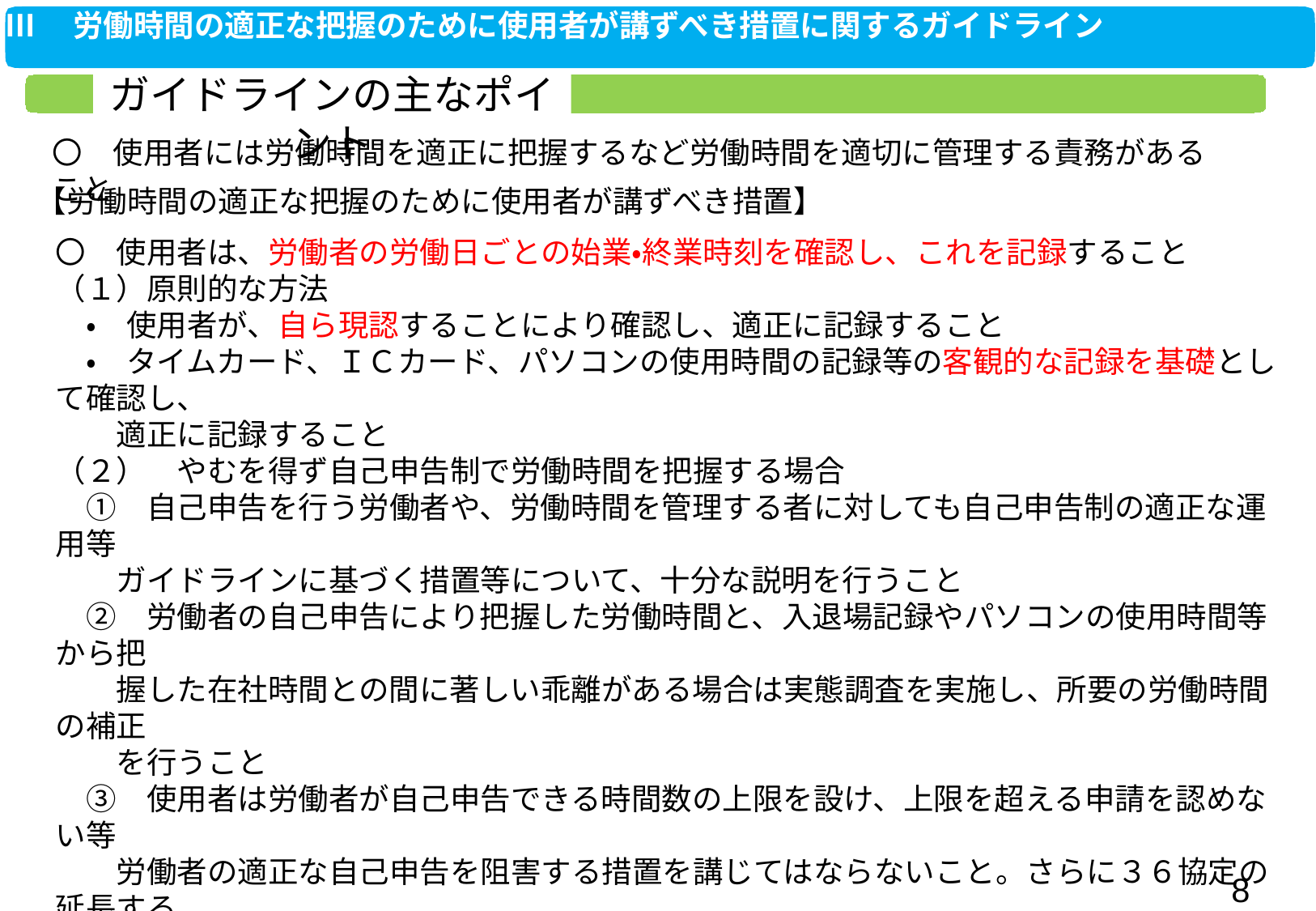

Ⅲ　労働時間の適正な把握のために使用者が講ずべき措置に関するガイドライン
ガイドラインの主なポイント

〇　使用者には労働時間を適正に把握するなど労働時間を適切に管理する責務があること
【労働時間の適正な把握のために使用者が講ずべき措置】
〇　使用者は、労働者の労働日ごとの始業・終業時刻を確認し、これを記録すること
（１）原則的な方法
　・　使用者が、自ら現認することにより確認し、適正に記録すること
　・　タイムカード、ＩＣカード、パソコンの使用時間の記録等の客観的な記録を基礎として確認し、
　　適正に記録すること
（２）　やむを得ず自己申告制で労働時間を把握する場合
　①　自己申告を行う労働者や、労働時間を管理する者に対しても自己申告制の適正な運用等
　　ガイドラインに基づく措置等について、十分な説明を行うこと
　②　労働者の自己申告により把握した労働時間と、入退場記録やパソコンの使用時間等から把
　　握した在社時間との間に著しい乖離がある場合は実態調査を実施し、所要の労働時間の補正
　　を行うこと
　③　使用者は労働者が自己申告できる時間数の上限を設け、上限を超える申請を認めない等
　　労働者の適正な自己申告を阻害する措置を講じてはならないこと。さらに３６協定の延長する
　　ことができる時間数を超えて労働しているにもかかわらず、記録上これを守っているようにする
　　ことが、労働時間を管理する者や労働者等において慣習的に行われていないか確認すること
〇　賃金台帳の適正な調製
　　使用者は、法令に基づき、労働者ごとに、労働日数、労働時間数、休日労働時間数、時間外
　労働時間数、深夜労働時間数といった事項を適正に記入しなければならないこと
8